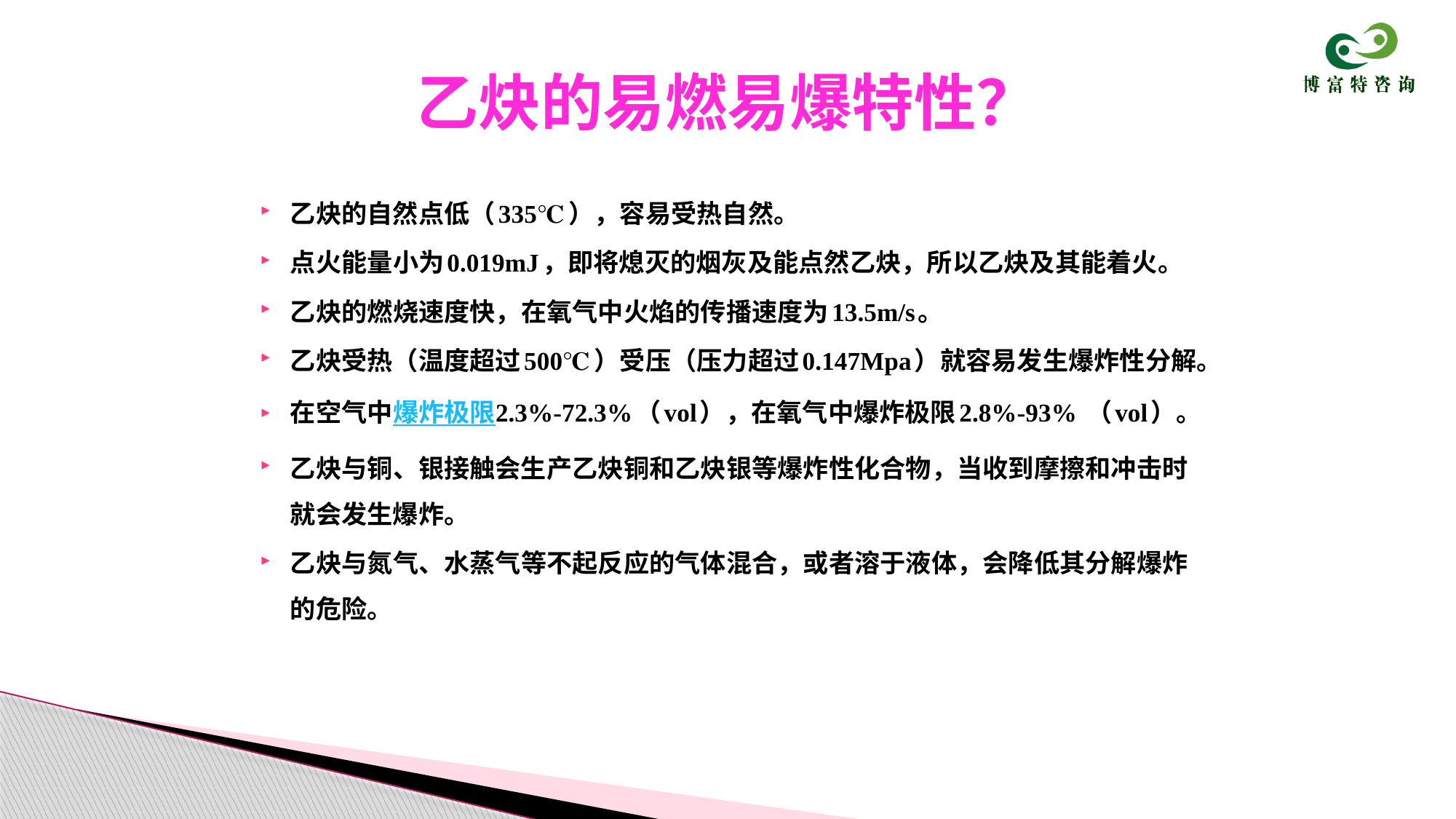

# 乙炔的易燃易爆特性？
乙炔的自然点低（335℃），容易受热自然。
点火能量小为0.019mJ，即将熄灭的烟灰及能点然乙炔，所以乙炔及其能着火。
乙炔的燃烧速度快，在氧气中火焰的传播速度为13.5m/s。
乙炔受热（温度超过500℃）受压（压力超过0.147Mpa）就容易发生爆炸性分解。
在空气中爆炸极限2.3%-72.3%（vol），在氧气中爆炸极限2.8%-93% （vol）。
乙炔与铜、银接触会生产乙炔铜和乙炔银等爆炸性化合物，当收到摩擦和冲击时就会发生爆炸。
乙炔与氮气、水蒸气等不起反应的气体混合，或者溶于液体，会降低其分解爆炸的危险。